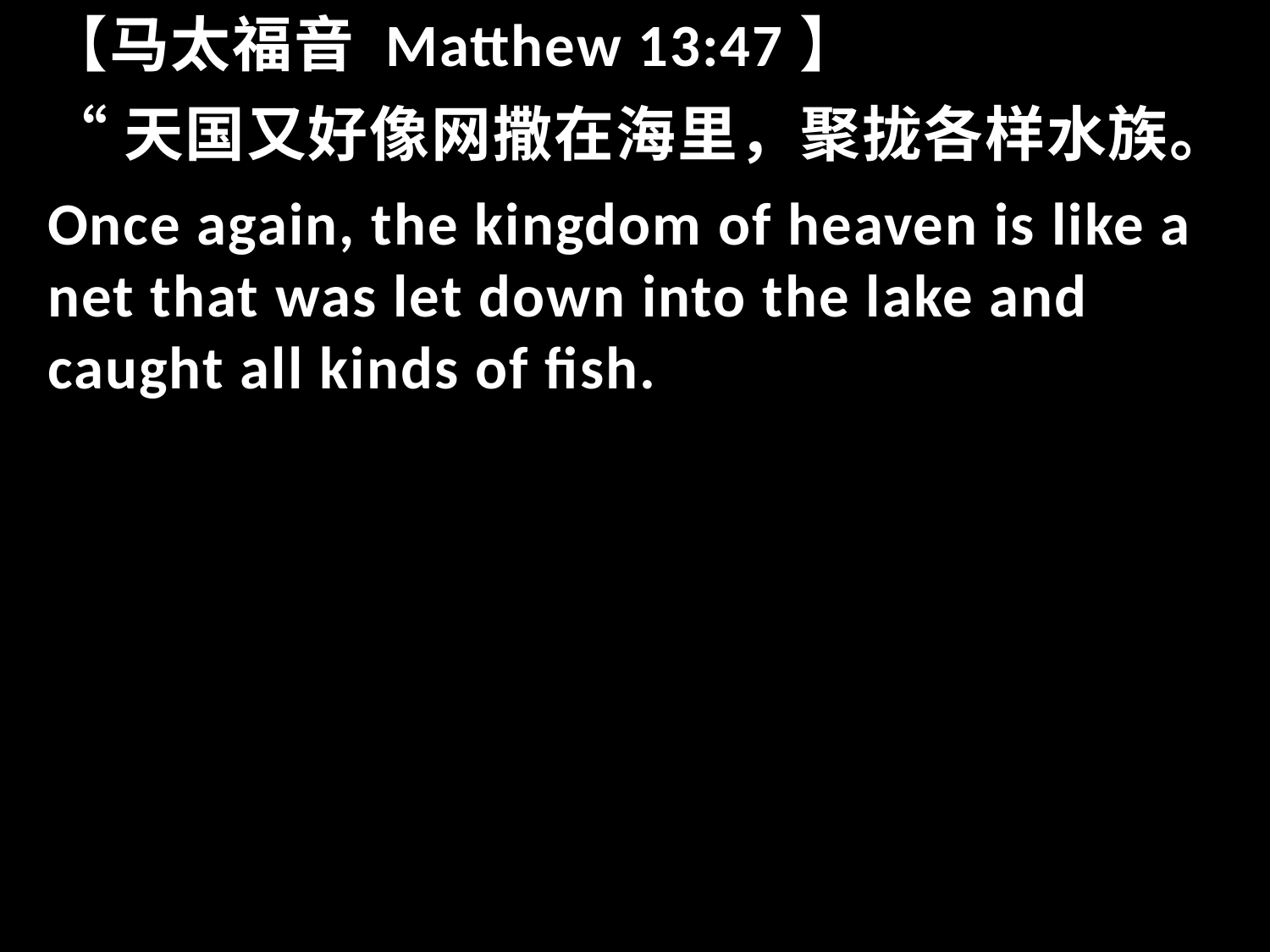

【马太福音 Matthew 13:47】
“天国又好像网撒在海里，聚拢各样水族。
Once again, the kingdom of heaven is like a net that was let down into the lake and caught all kinds of fish.